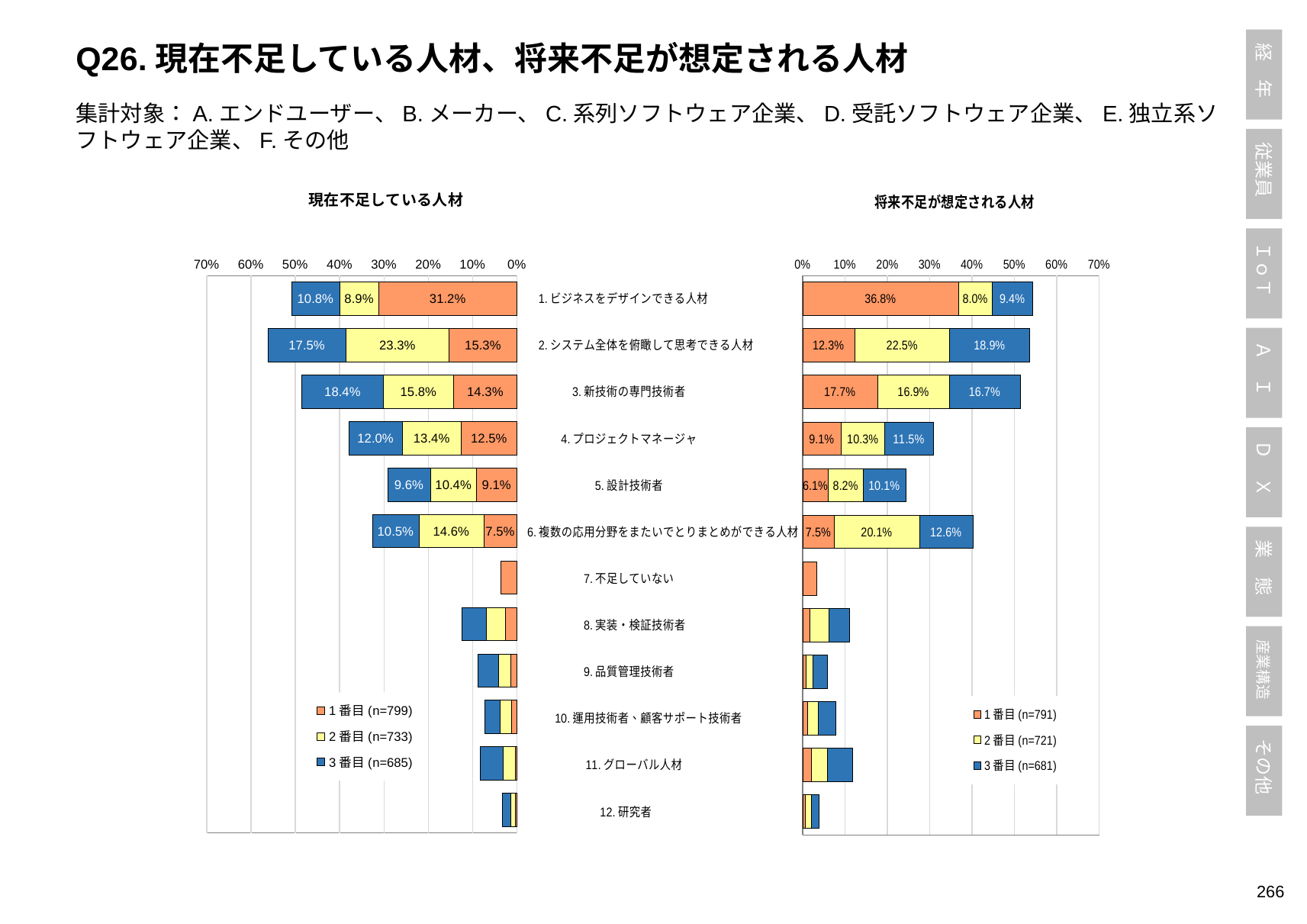

Q26.現在不足している人材、将来不足が想定される人材
集計対象：A.エンドユーザー、B.メーカー、C.系列ソフトウェア企業、D.受託ソフトウェア企業、E.独立系ソフトウェア企業、F.その他

### Chart: 現在不足している人材

| Category | 1番目(n=799) | 2番目(n=733) | 3番目(n=685) |
|---|---|---|---|
| 1.ビジネスをデザインできる人材 | 0.311639549436796 | 0.08867667121418826 | 0.10802919708029197 |
| 2.システム全体を俯瞰して思考できる人材 | 0.15269086357947434 | 0.23328785811732605 | 0.17518248175182483 |
| 3.新技術の専門技術者 | 0.14267834793491865 | 0.1582537517053206 | 0.18394160583941604 |
| 4.プロジェクトマネージャ | 0.1251564455569462 | 0.13369713506139155 | 0.11970802919708029 |
| 5.設計技術者 | 0.09136420525657071 | 0.10368349249658936 | 0.09635036496350365 |
| 6.複数の応用分野をまたいでとりまとめができる人材 | 0.07509386733416772 | 0.14597544338335608 | 0.10510948905109489 |
| 7.不足していない | 0.03629536921151439 | 0.0 | 0.0 |
| 8.実装・検証技術者 | 0.026282853566958697 | 0.04229195088676671 | 0.05547445255474453 |
| 9.品質管理技術者 | 0.01376720901126408 | 0.027285129604365622 | 0.04671532846715328 |
| 10.運用技術者、顧客サポート技術者 | 0.012515644555694618 | 0.02592087312414734 | 0.033576642335766425 |
| 11.グローバル人材 | 0.0037546933667083854 | 0.027285129604365622 | 0.052554744525547446 |
| 12.研究者 | 0.0037546933667083854 | 0.009549795361527967 | 0.01897810218978102 |

### Chart: 将来不足が想定される人材

| Category | 1番目(n=791) | 2番目(n=721) | 3番目(n=681) |
|---|---|---|---|
| 1.ビジネスをデザインできる人材　　　　　　　　 | 0.36788874841972186 | 0.08044382801664356 | 0.09397944199706314 |
| 2.システム全体を俯瞰して思考できる人材　　　　 | 0.12262958280657396 | 0.22468793342579751 | 0.1894273127753304 |
| 3.新技術の専門技術者　　　　　　　　　　 | 0.17699115044247787 | 0.16920943134535368 | 0.16740088105726872 |
| 4.プロジェクトマネージャ　　　　　　　　　 | 0.09102402022756005 | 0.10263522884882108 | 0.1145374449339207 |
| 5.設計技術者　　　　　　　　　　　　 | 0.0606826801517067 | 0.08183079056865465 | 0.1013215859030837 |
| 6.複数の応用分野をまたいでとりまとめができる人材 | 0.07458912768647281 | 0.20110957004160887 | 0.1262848751835536 |
| 7.不足していない　　　　　　　　　　　 | 0.03413400758533502 | 0.0 | 0.0 |
| 8.実装・検証技術者　　　　　　　　　　 | 0.017699115044247787 | 0.044382801664355064 | 0.048458149779735685 |
| 9.品質管理技術者　　　　　　　　　　　 | 0.007585335018963337 | 0.016643550624133148 | 0.033773861967694566 |
| 10.運用技術者、顧客サポート技術者　　　　　 | 0.011378002528445006 | 0.024965325936199722 | 0.042584434654919234 |
| 11.グローバル人材 　　　　　　　　　　 | 0.021491782553729456 | 0.03744798890429958 | 0.05873715124816446 |
| 12.研究者　　　　　　　　　　　　　 | 0.006321112515802781 | 0.013869625520110958 | 0.01908957415565345 |
266